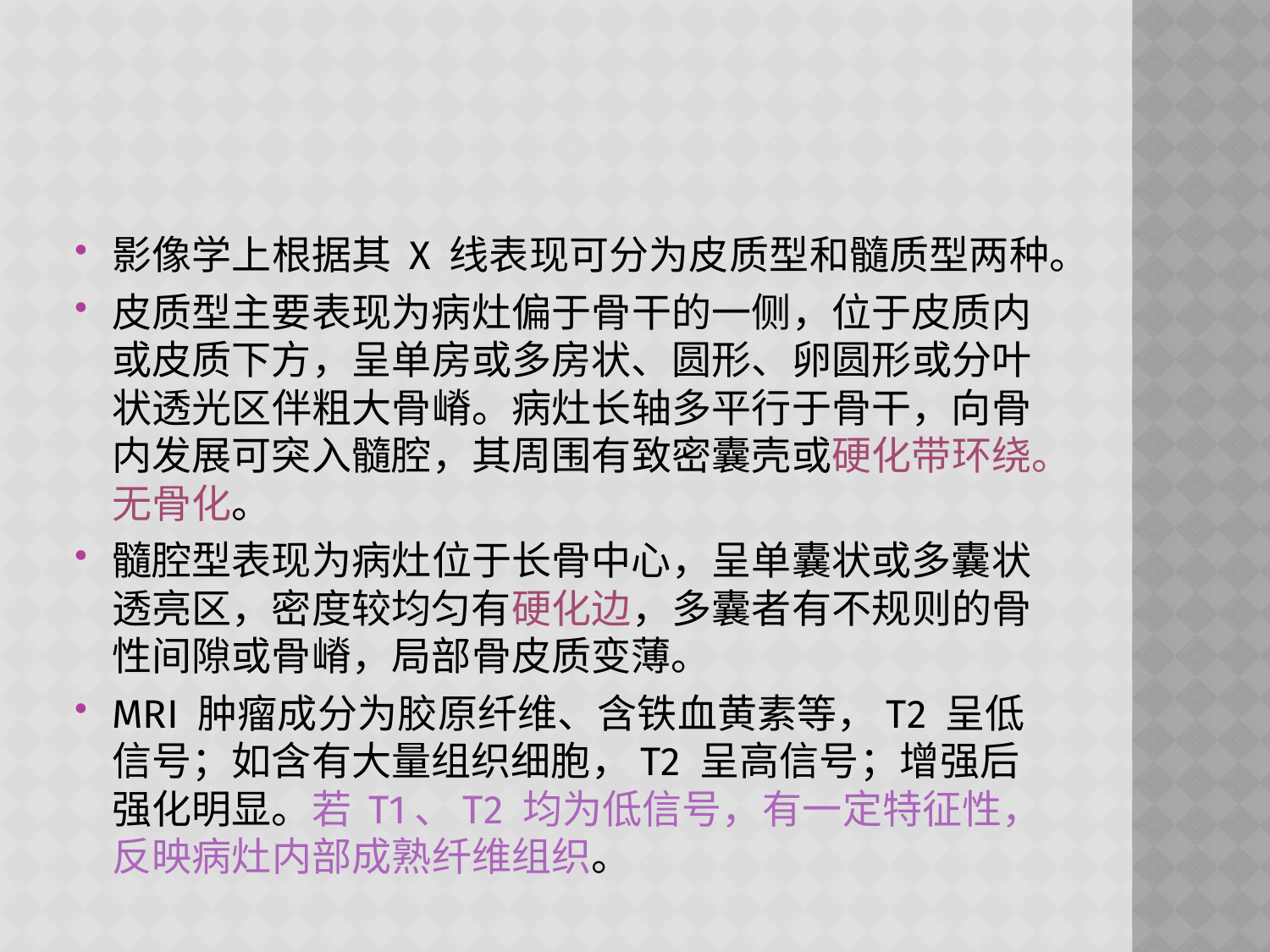

#
影像学上根据其 X 线表现可分为皮质型和髓质型两种。
皮质型主要表现为病灶偏于骨干的一侧，位于皮质内或皮质下方，呈单房或多房状、圆形、卵圆形或分叶状透光区伴粗大骨嵴。病灶长轴多平行于骨干，向骨内发展可突入髓腔，其周围有致密囊壳或硬化带环绕。无骨化。
髓腔型表现为病灶位于长骨中心，呈单囊状或多囊状透亮区，密度较均匀有硬化边，多囊者有不规则的骨性间隙或骨嵴，局部骨皮质变薄。
MRI 肿瘤成分为胶原纤维、含铁血黄素等，T2 呈低信号；如含有大量组织细胞，T2 呈高信号；增强后强化明显。若 T1、T2 均为低信号，有一定特征性，反映病灶内部成熟纤维组织。